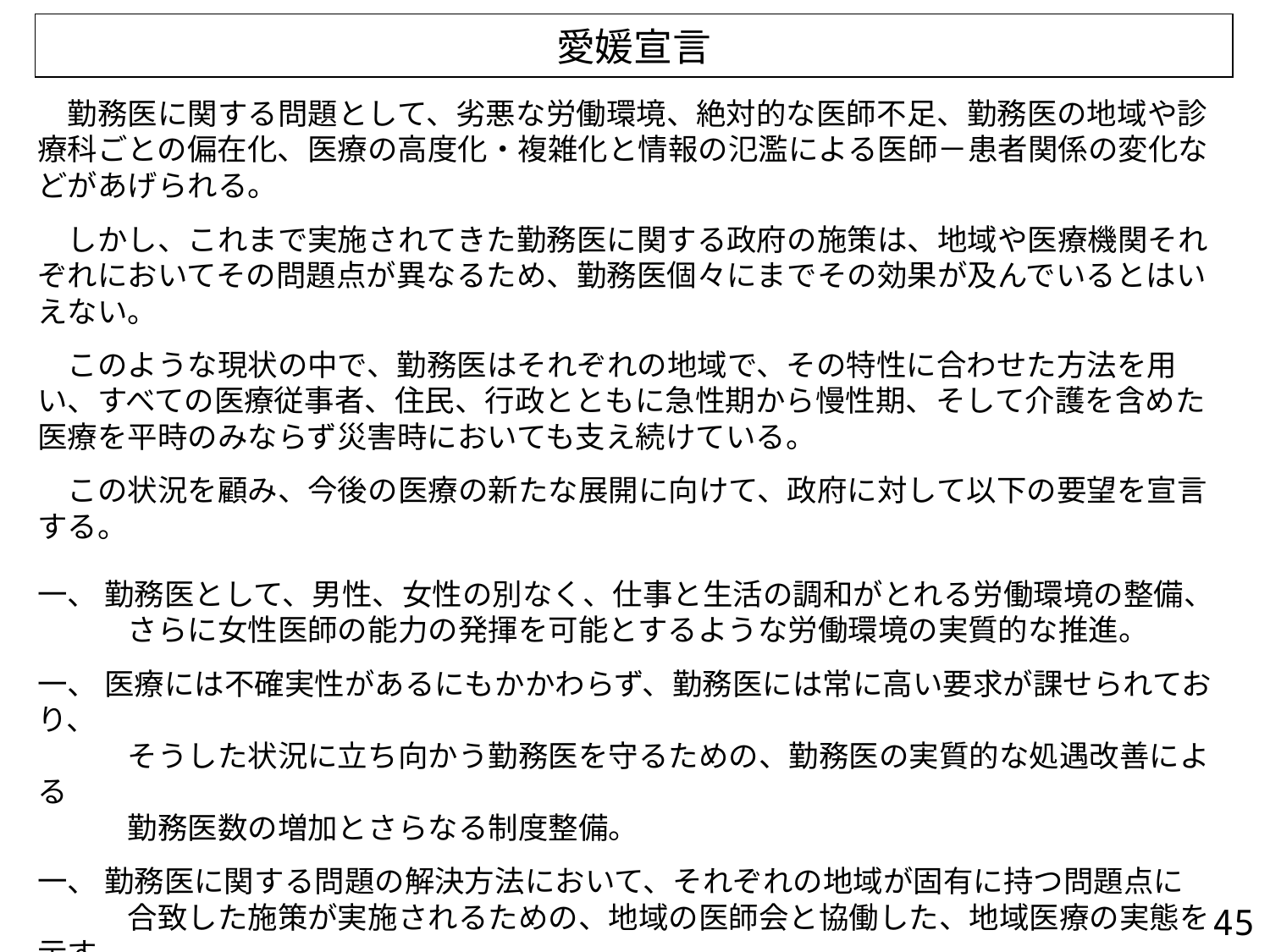

愛媛宣言

　勤務医に関する問題として、劣悪な労働環境、絶対的な医師不足、勤務医の地域や診療科ごとの偏在化、医療の高度化・複雑化と情報の氾濫による医師－患者関係の変化などがあげられる。
　しかし、これまで実施されてきた勤務医に関する政府の施策は、地域や医療機関それぞれにおいてその問題点が異なるため、勤務医個々にまでその効果が及んでいるとはいえない。
　このような現状の中で、勤務医はそれぞれの地域で、その特性に合わせた方法を用い、すべての医療従事者、住民、行政とともに急性期から慢性期、そして介護を含めた医療を平時のみならず災害時においても支え続けている。
　この状況を顧み、今後の医療の新たな展開に向けて、政府に対して以下の要望を宣言する。
一、 勤務医として、男性、女性の別なく、仕事と生活の調和がとれる労働環境の整備、
　　　さらに女性医師の能力の発揮を可能とするような労働環境の実質的な推進。
一、 医療には不確実性があるにもかかわらず、勤務医には常に高い要求が課せられており、
　　　そうした状況に立ち向かう勤務医を守るための、勤務医の実質的な処遇改善による
　　　勤務医数の増加とさらなる制度整備。
一、 勤務医に関する問題の解決方法において、それぞれの地域が固有に持つ問題点に
　　　合致した施策が実施されるための、地域の医師会と協働した、地域医療の実態を示す
　　　統計の様々な角度からの検討と把握。
　　　　　　　　　　　　　　　　　　　　　　　　　　　　　　　　平成２４年１０月６日
　　　　　　　　　　　　　　　　　　　　　　　　　　　　　　　　全国医師会勤務医部会連絡協議会・愛媛
45